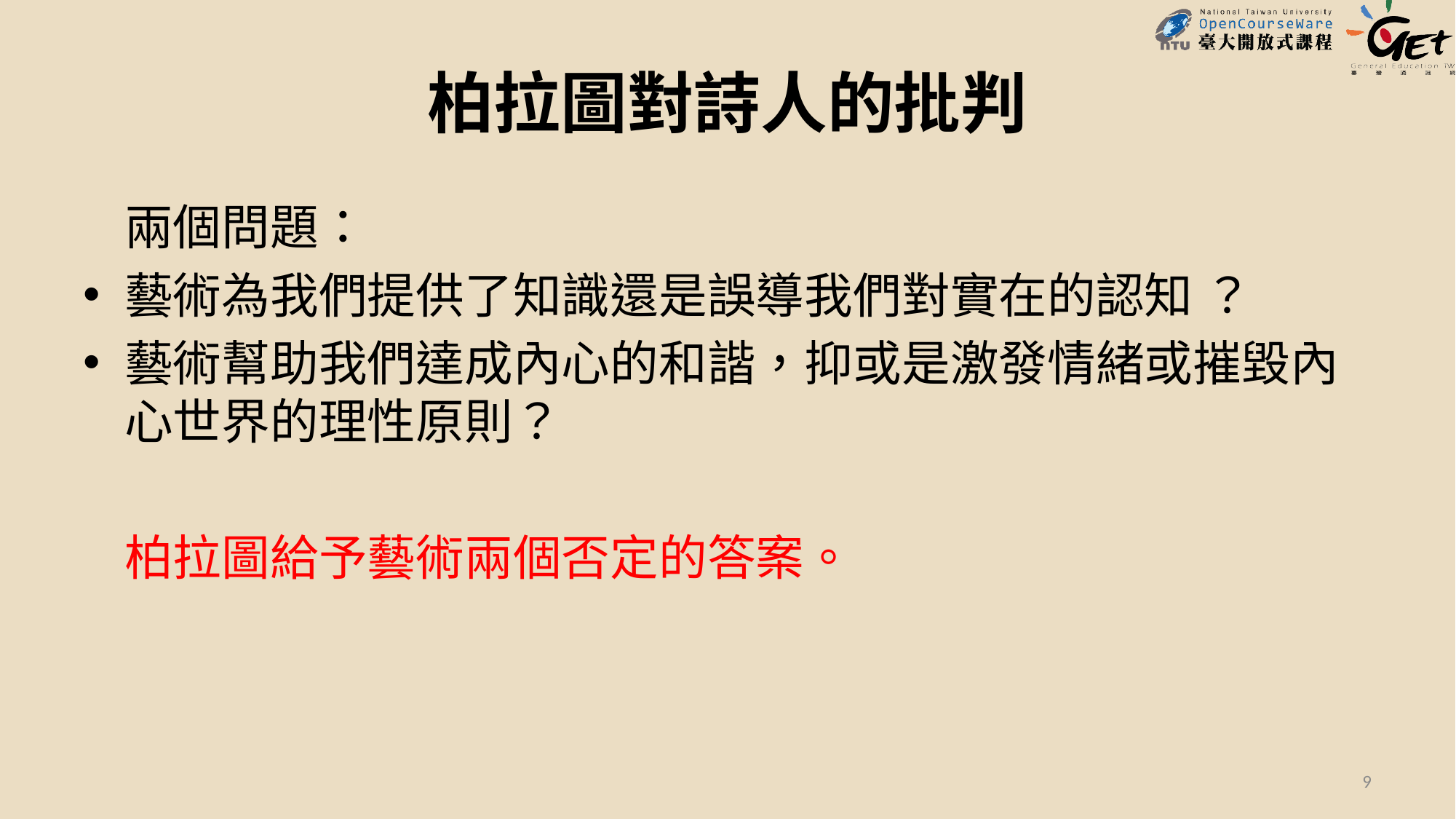

# 柏拉圖對詩人的批判
	兩個問題：
藝術為我們提供了知識還是誤導我們對實在的認知 ？
藝術幫助我們達成內心的和諧，抑或是激發情緒或摧毀內心世界的理性原則？

	柏拉圖給予藝術兩個否定的答案。
9